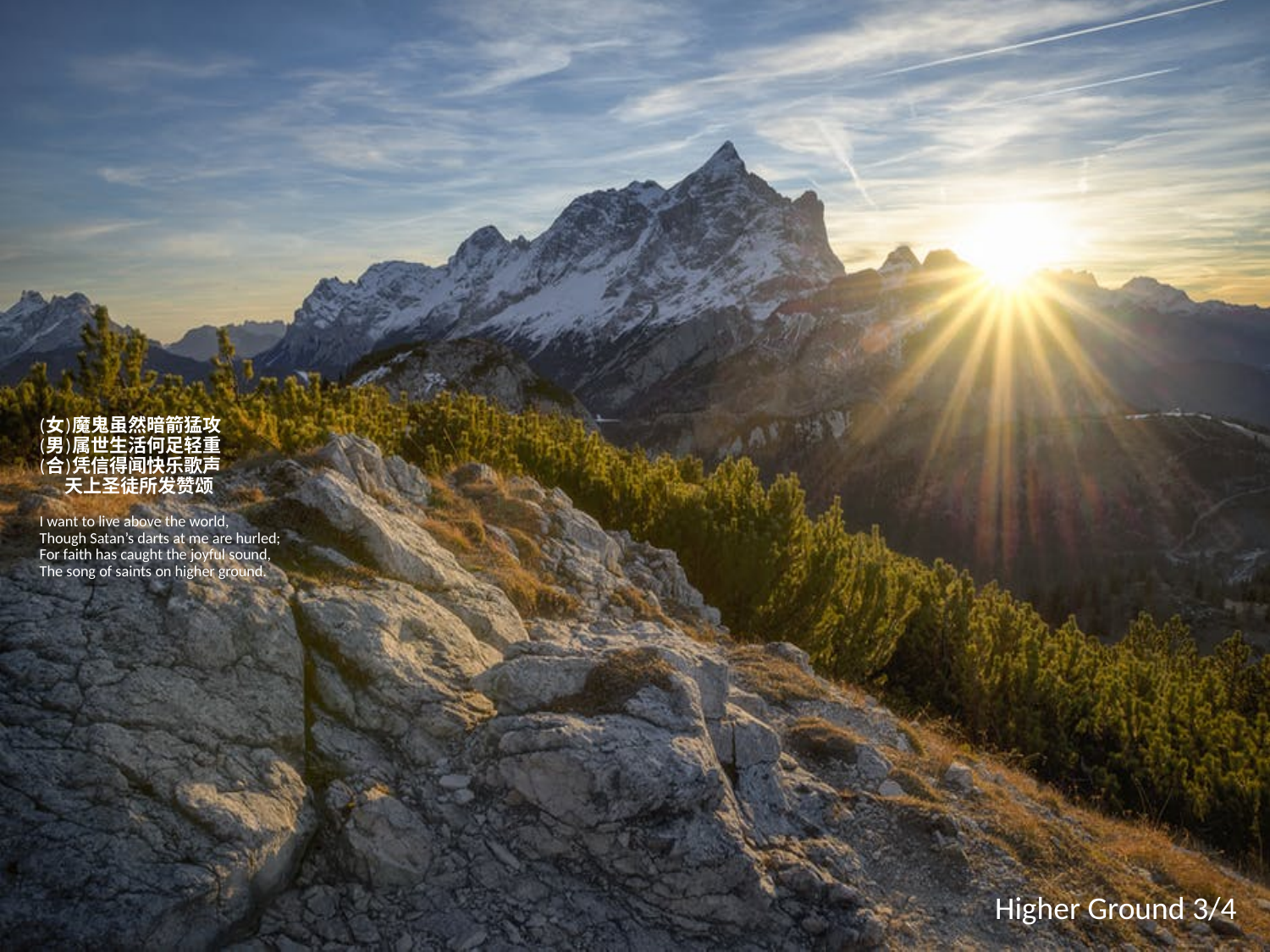

# (女)魔鬼虽然暗箭猛攻 (男)属世生活何足轻重 (合)凭信得闻快乐歌声 天上圣徒所发赞颂 I want to live above the world, Though Satan’s darts at me are hurled; For faith has caught the joyful sound, The song of saints on higher ground.
Higher Ground 3/4